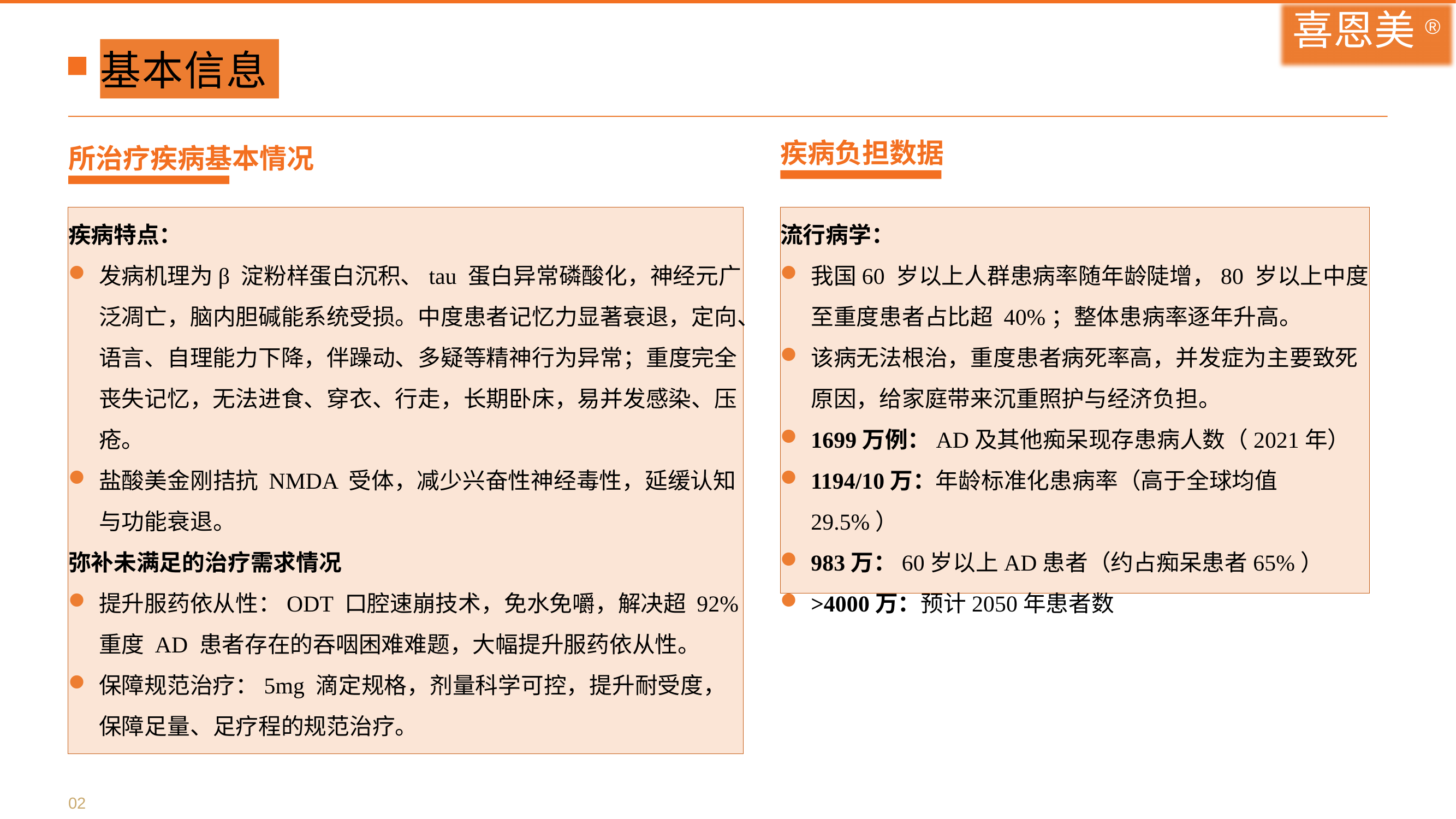

喜恩美®
基本信息

疾病负担数据
所治疗疾病基本情况

疾病特点：
发病机理为β 淀粉样蛋白沉积、tau 蛋白异常磷酸化，神经元广泛凋亡，脑内胆碱能系统受损。中度患者记忆力显著衰退，定向、语言、自理能力下降，伴躁动、多疑等精神行为异常；重度完全丧失记忆，无法进食、穿衣、行走，长期卧床，易并发感染、压疮。
盐酸美金刚拮抗 NMDA 受体，减少兴奋性神经毒性，延缓认知与功能衰退。
弥补未满足的治疗需求情况
提升服药依从性：ODT 口腔速崩技术，免水免嚼，解决超 92% 重度 AD 患者存在的吞咽困难难题，大幅提升服药依从性。
保障规范治疗：5mg 滴定规格，剂量科学可控，提升耐受度，保障足量、足疗程的规范治疗。

流行病学：
我国60 岁以上人群患病率随年龄陡增，80 岁以上中度至重度患者占比超 40%；整体患病率逐年升高。
该病无法根治，重度患者病死率高，并发症为主要致死原因，给家庭带来沉重照护与经济负担。
1699万例：AD及其他痴呆现存患病人数（2021年）
1194/10万：年龄标准化患病率（高于全球均值29.5%）
983万：60岁以上AD患者（约占痴呆患者65%）
>4000万：预计2050年患者数
02